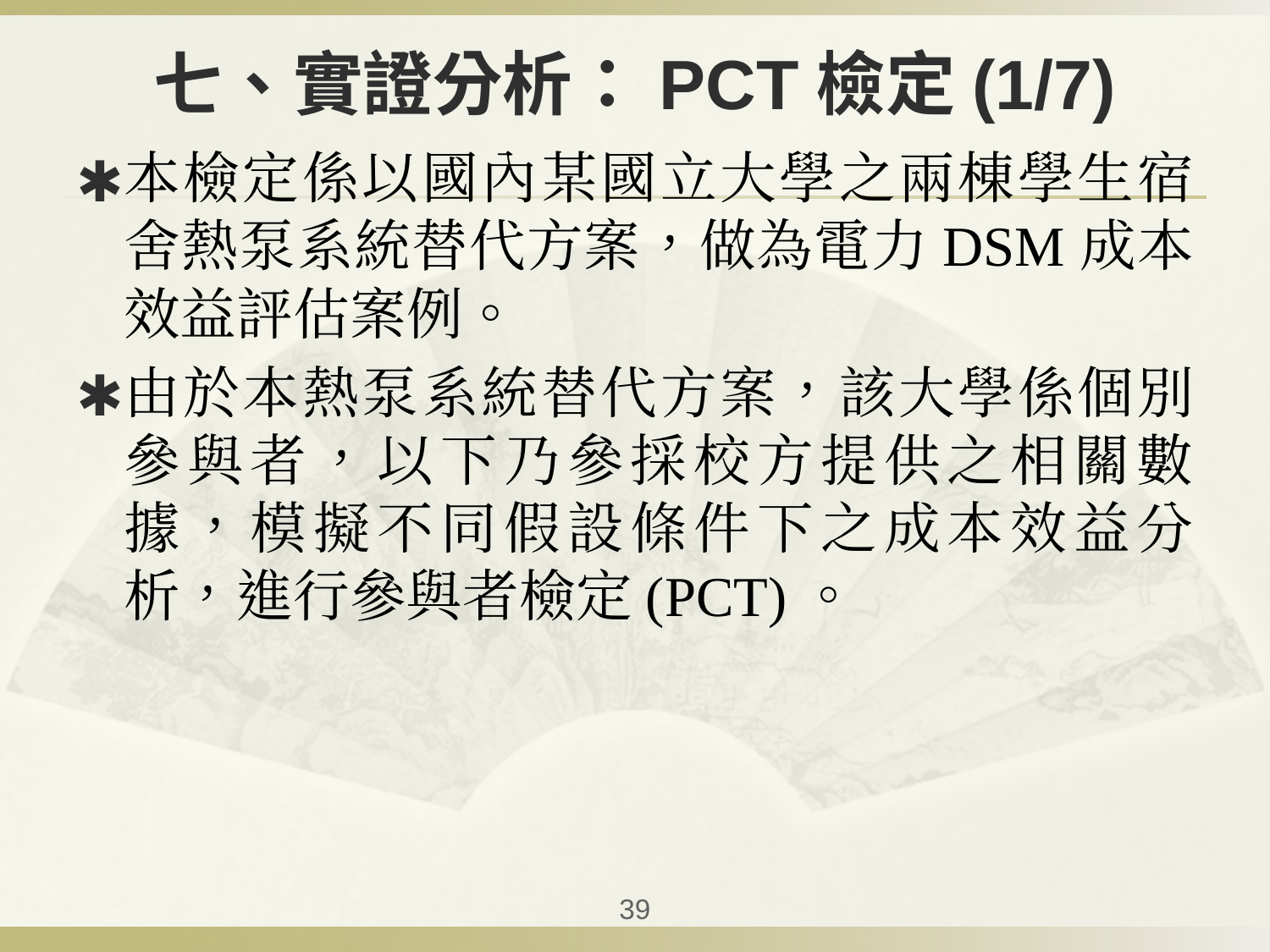

# 七、實證分析：PCT檢定(1/7)
本檢定係以國內某國立大學之兩棟學生宿舍熱泵系統替代方案，做為電力DSM成本效益評估案例。
由於本熱泵系統替代方案，該大學係個別參與者，以下乃參採校方提供之相關數據，模擬不同假設條件下之成本效益分析，進行參與者檢定(PCT)。

39